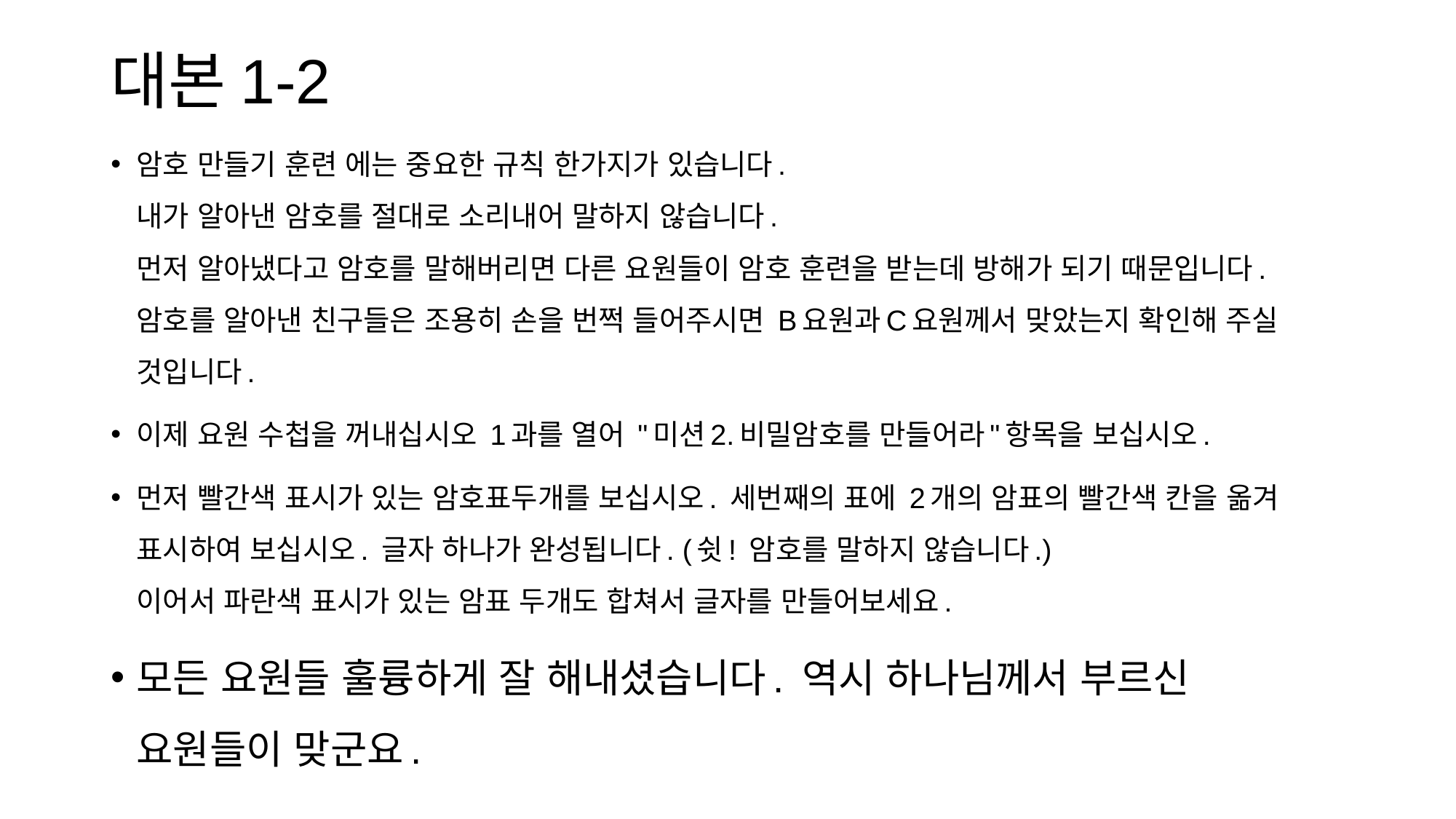

# 대본1-2
암호 만들기 훈련 에는 중요한 규칙 한가지가 있습니다.
내가 알아낸 암호를 절대로 소리내어 말하지 않습니다.
먼저 알아냈다고 암호를 말해버리면 다른 요원들이 암호 훈련을 받는데 방해가 되기 때문입니다. 암호를 알아낸 친구들은 조용히 손을 번쩍 들어주시면 B요원과C요원께서 맞았는지 확인해 주실 것입니다.
이제 요원 수첩을 꺼내십시오 1과를 열어 "미션2.비밀암호를 만들어라"항목을 보십시오.
먼저 빨간색 표시가 있는 암호표두개를 보십시오. 세번째의 표에 2개의 암표의 빨간색 칸을 옮겨 표시하여 보십시오. 글자 하나가 완성됩니다. (쉿! 암호를 말하지 않습니다.)
이어서 파란색 표시가 있는 암표 두개도 합쳐서 글자를 만들어보세요.
모든 요원들 훌륭하게 잘 해내셨습니다. 역시 하나님께서 부르신 요원들이 맞군요.